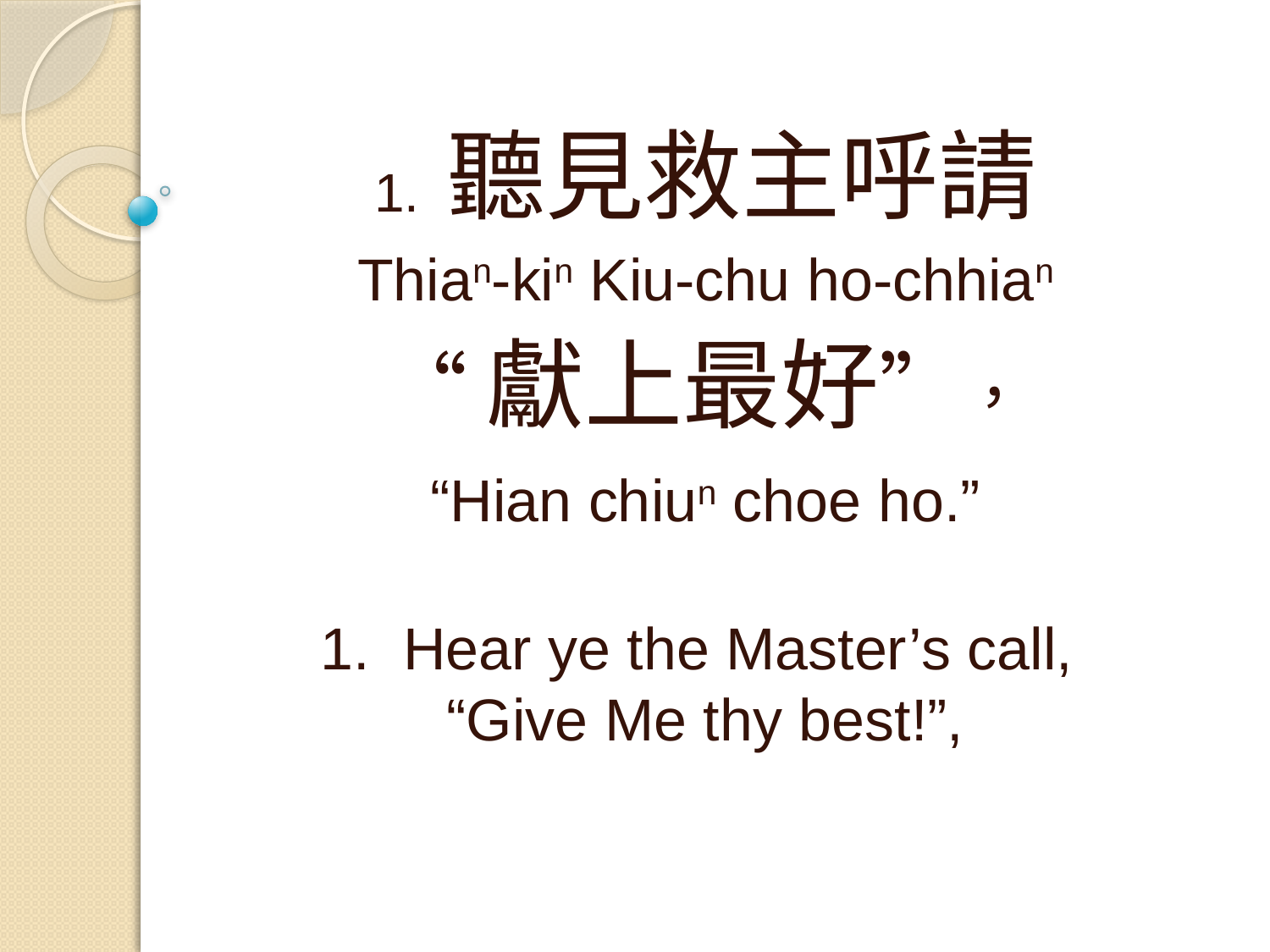

1. 聽見救主呼請
Thian-kin Kiu-chu ho-chhian
“獻上最好”，

“Hian chiun choe ho.”

1.  Hear ye the Master’s call,
“Give Me thy best!”,